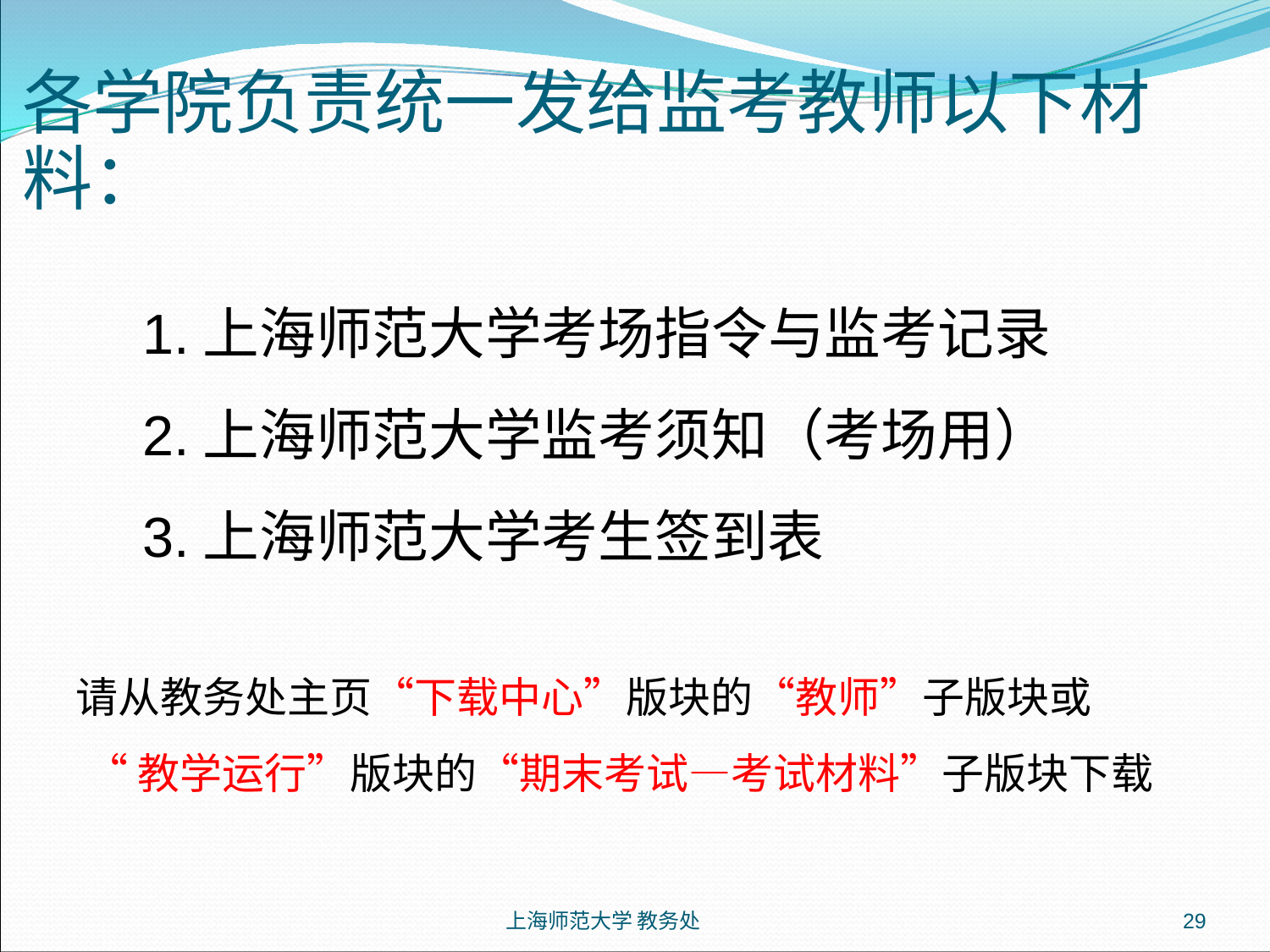

各学院负责统一发给监考教师以下材料：
1.上海师范大学考场指令与监考记录
2.上海师范大学监考须知（考场用）
3.上海师范大学考生签到表

请从教务处主页“下载中心”版块的“教师”子版块或
 “教学运行”版块的“期末考试—考试材料”子版块下载

上海师范大学 教务处
29